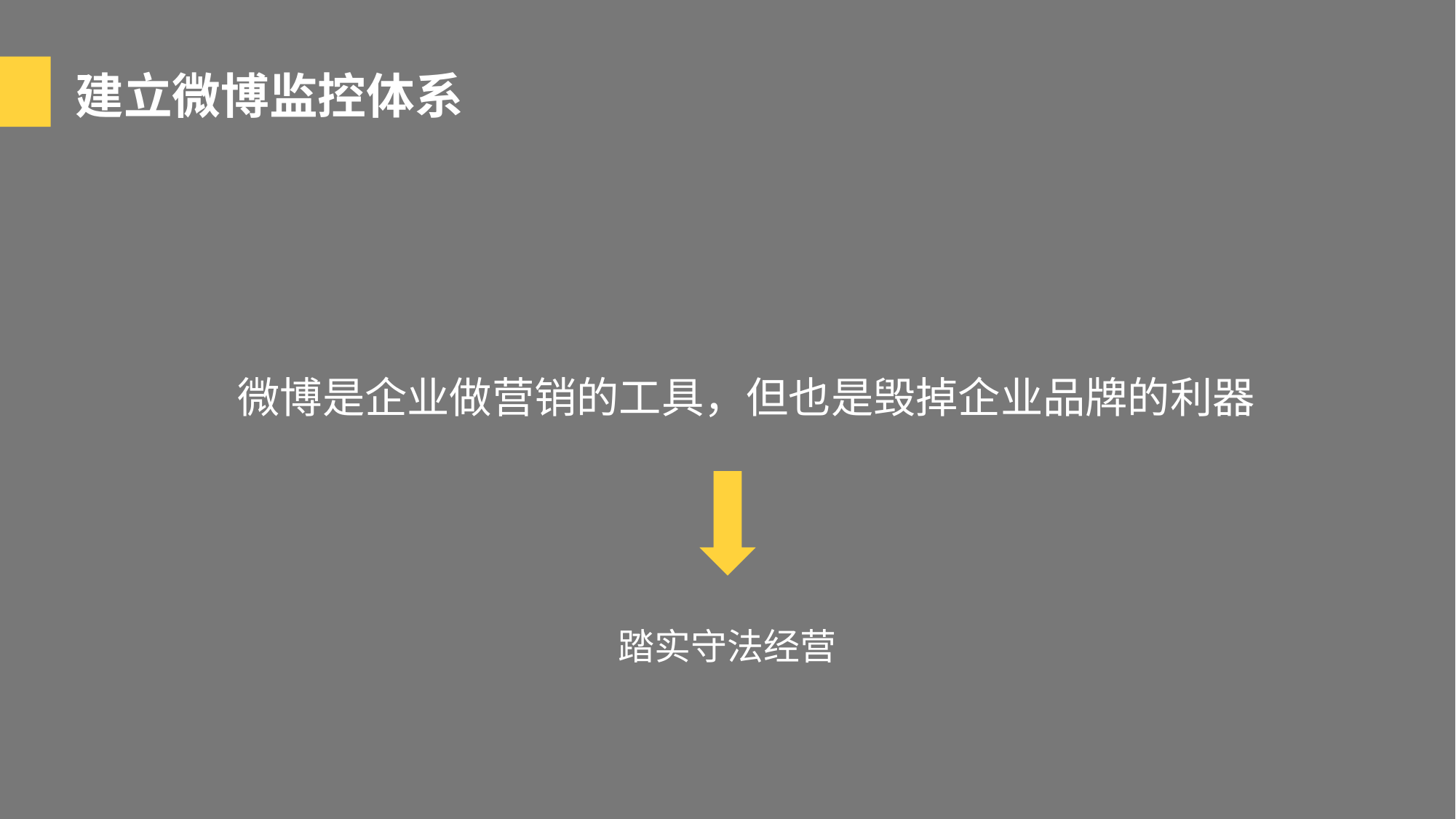

建立微博监控体系
微博是企业做营销的工具，但也是毁掉企业品牌的利器

踏实守法经营